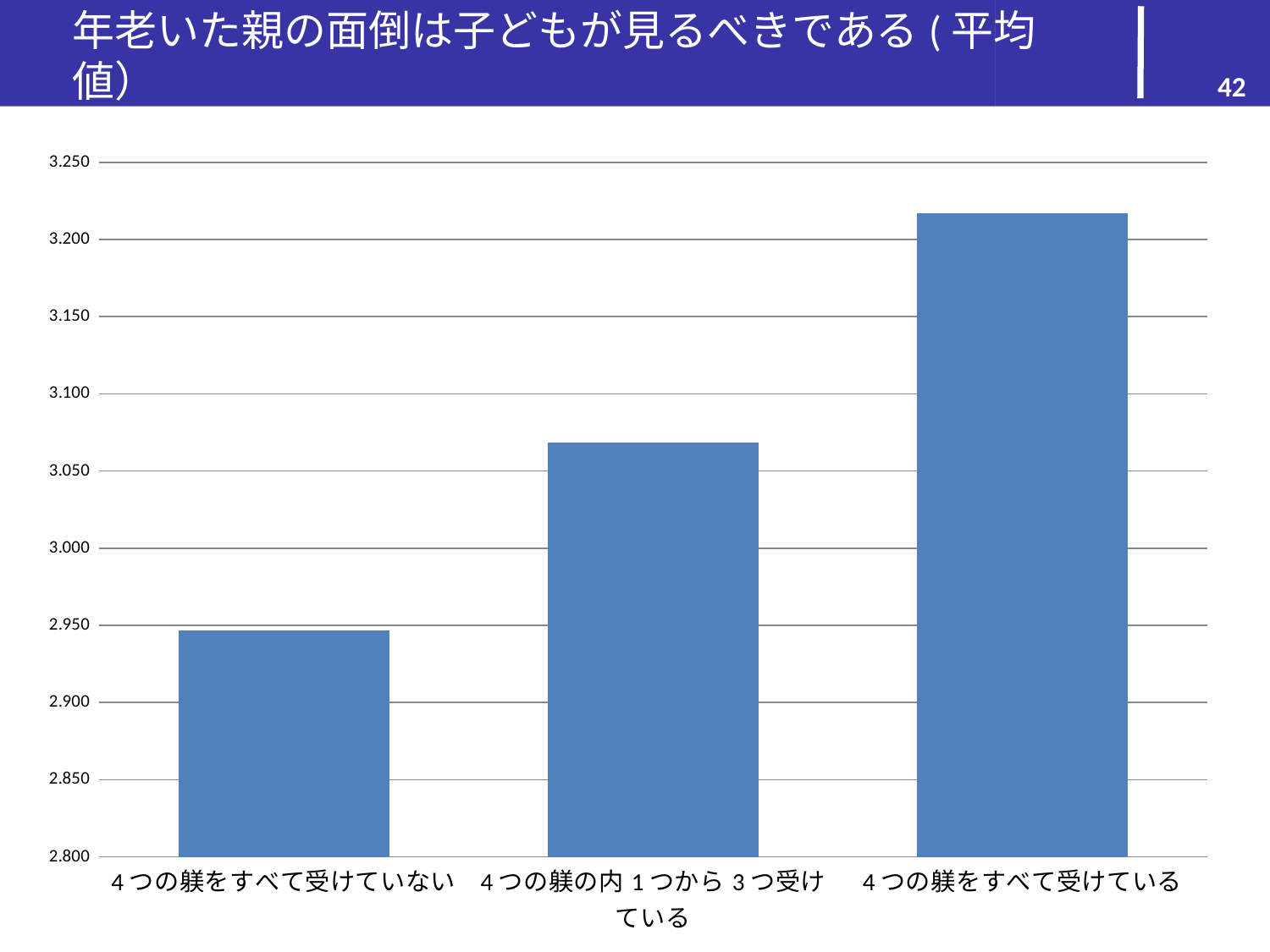

# 年老いた親の面倒は子どもが見るべきである(平均値）
42

### Chart

| Category |  |
|---|---|
| 4つの躾をすべて受けていない | 2.946701053084032 |
| 4つの躾の内1つから3つ受けている | 3.068184202244845 |
| 4つの躾をすべて受けている | 3.216990788126931 |